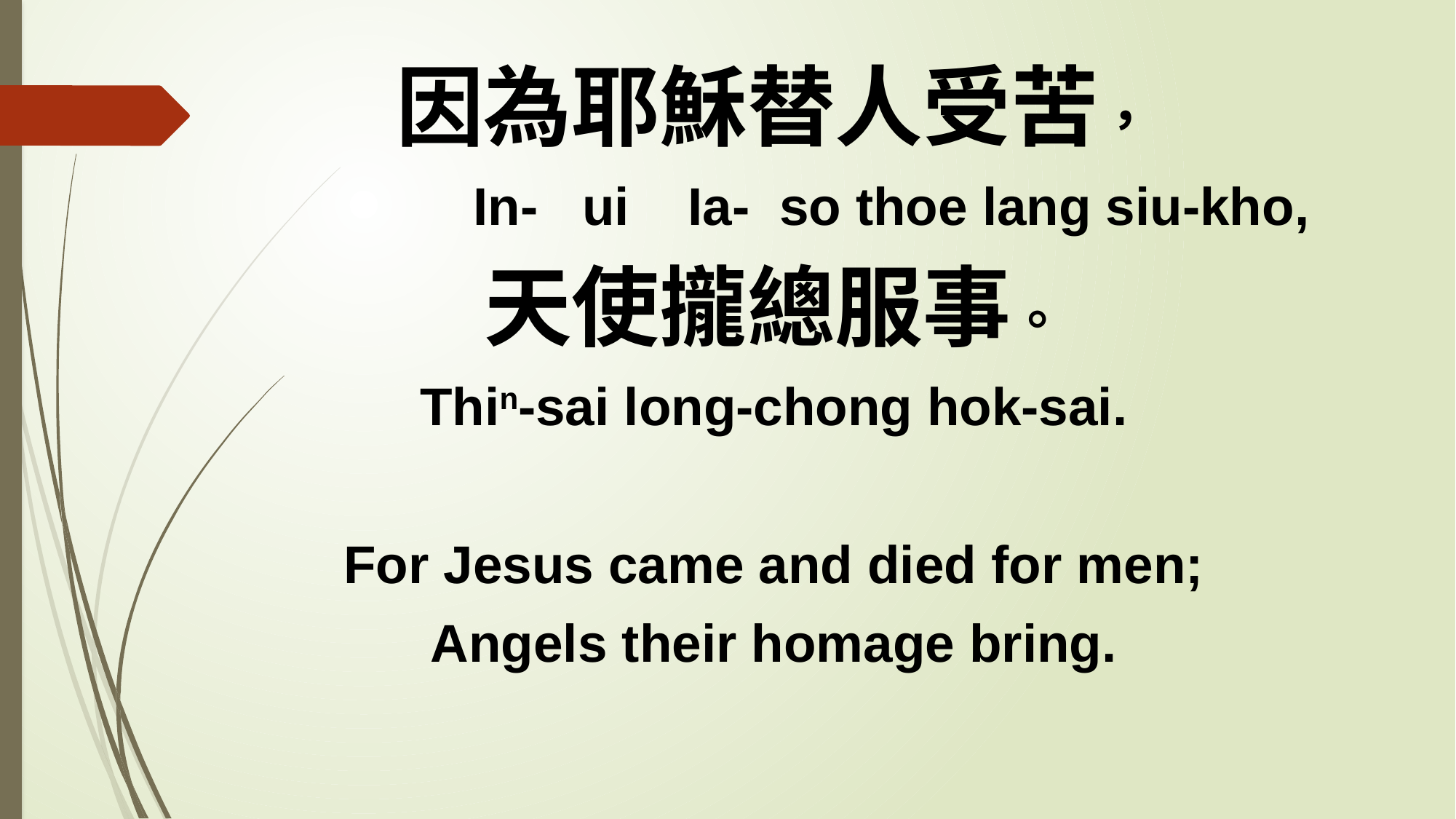

因為耶穌替人受苦，
                 In-   ui    Ia-  so thoe lang siu-kho,
天使攏總服事。
Thin-sai long-chong hok-sai.

For Jesus came and died for men;
Angels their homage bring.